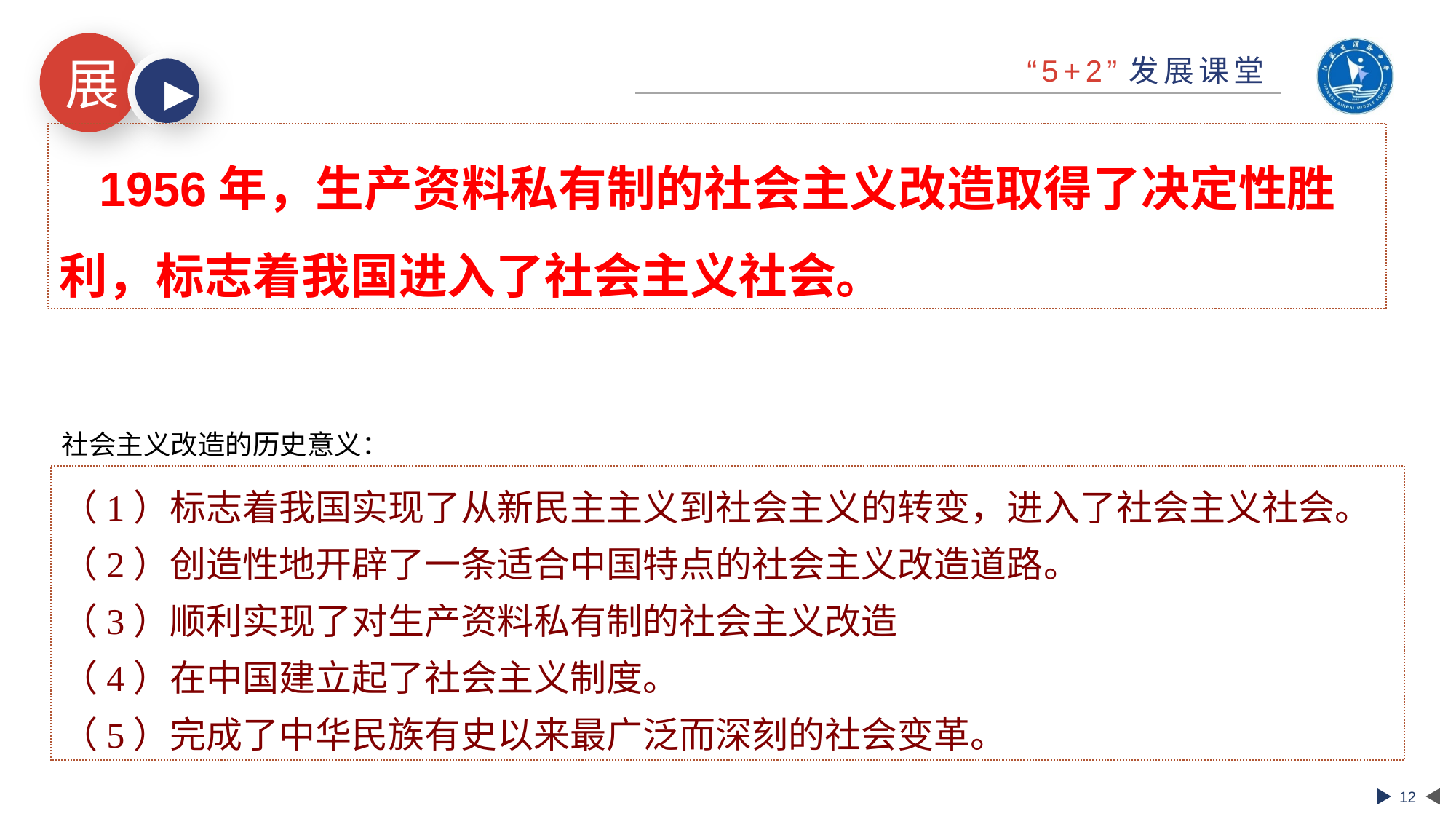

1956年，生产资料私有制的社会主义改造取得了决定性胜利，标志着我国进入了社会主义社会。
社会主义改造的历史意义：
（1）标志着我国实现了从新民主主义到社会主义的转变，进入了社会主义社会。
（2）创造性地开辟了一条适合中国特点的社会主义改造道路。
（3）顺利实现了对生产资料私有制的社会主义改造
（4）在中国建立起了社会主义制度。
（5）完成了中华民族有史以来最广泛而深刻的社会变革。